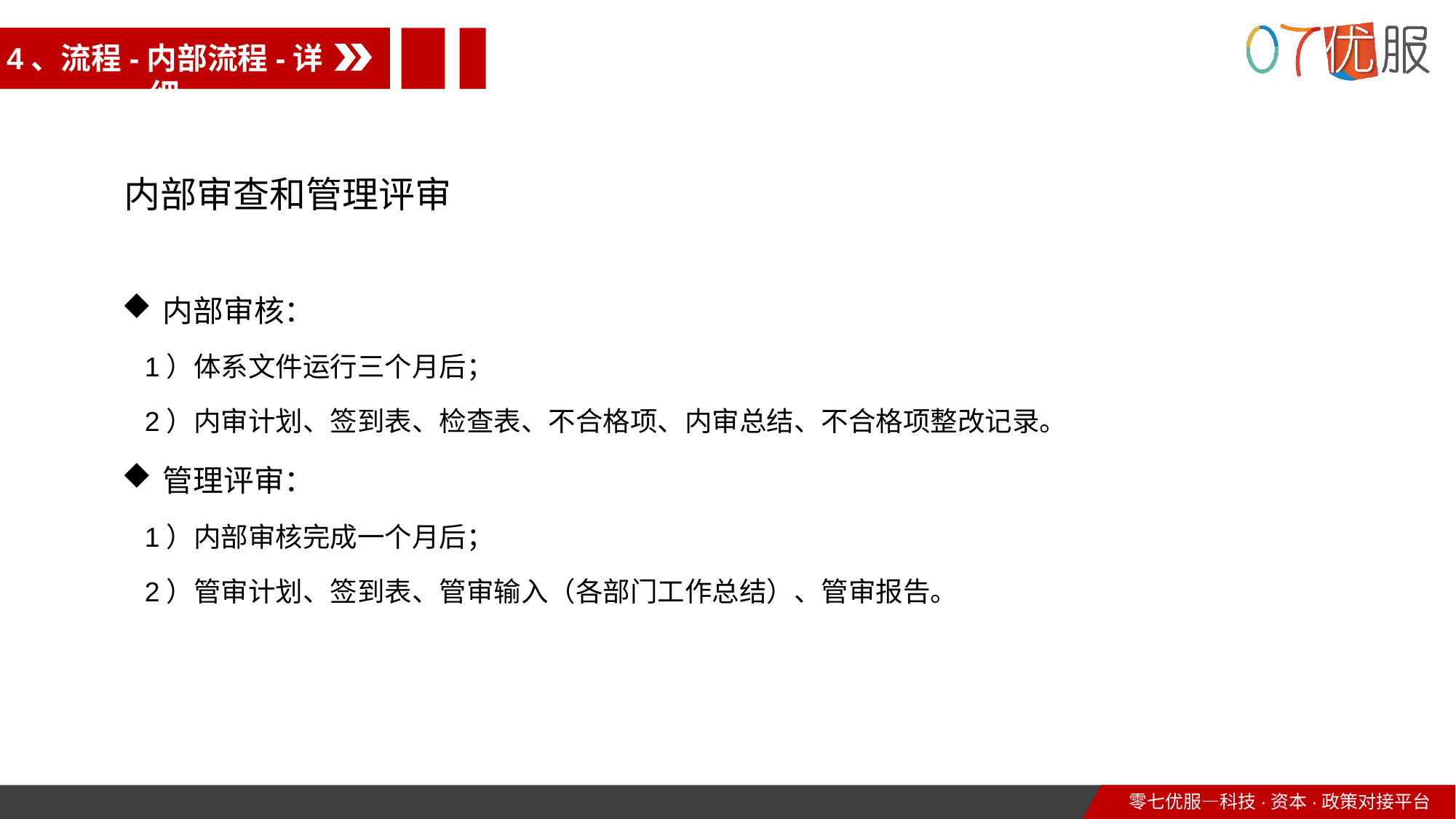

4、流程-内部流程-详细
内部审查和管理评审
内部审核：
   1）体系文件运行三个月后；
   2）内审计划、签到表、检查表、不合格项、内审总结、不合格项整改记录。
管理评审：
   1）内部审核完成一个月后；
   2）管审计划、签到表、管审输入（各部门工作总结）、管审报告。